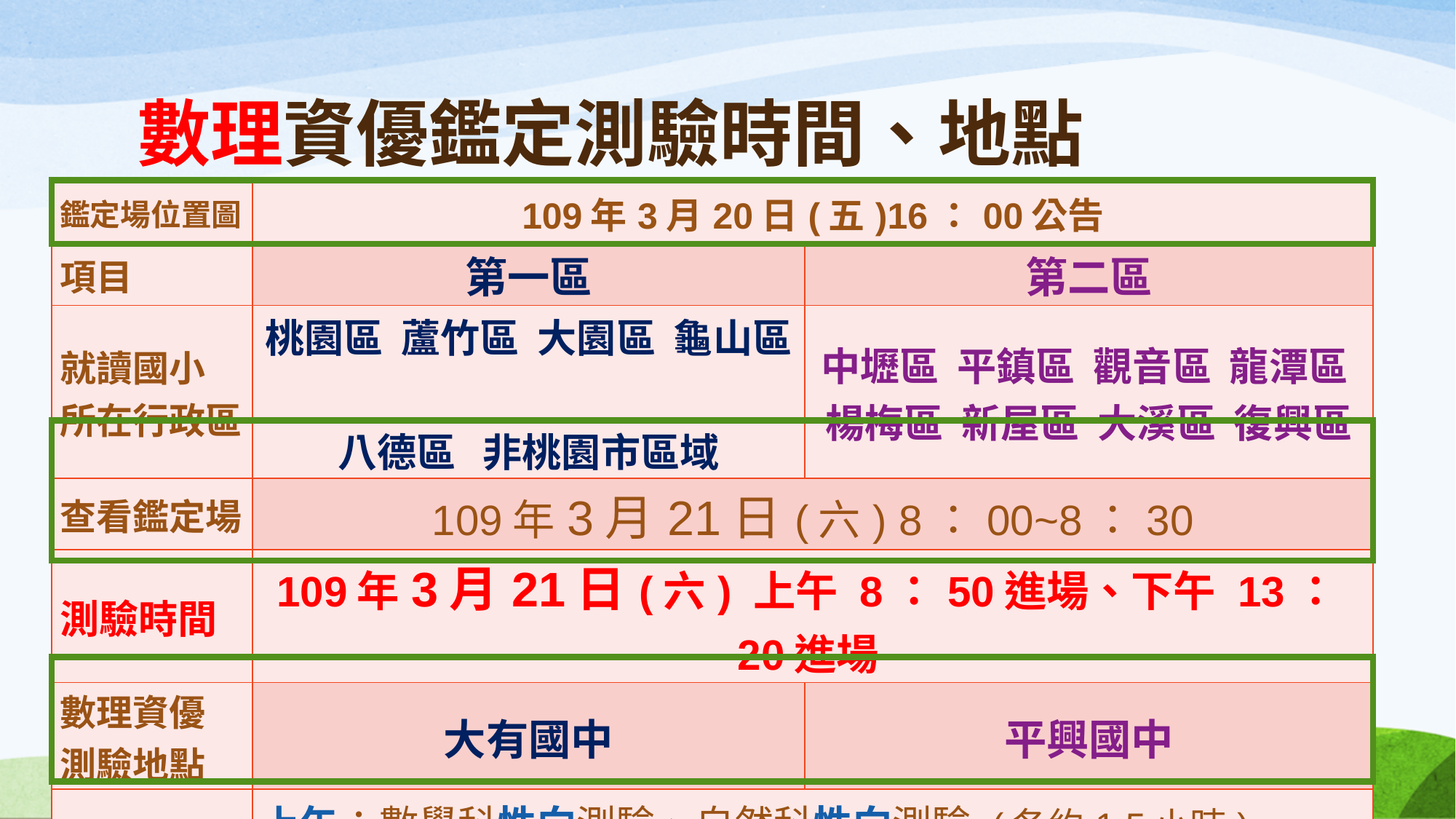

# 數理資優鑑定測驗時間、地點

| 鑑定場位置圖 | 109年3月20日(五)16：00公告 |  |
| --- | --- | --- |
| 項目 | 第一區 | 第二區 |
| 就讀國小 所在行政區 | 桃園區 蘆竹區 大園區 龜山區 八德區 非桃園市區域 | 中壢區 平鎮區 觀音區 龍潭區 楊梅區 新屋區 大溪區 復興區 |
| 查看鑑定場 | 109年3月21日(六) 8：00~8：30 |  |
| 測驗時間 | 109年3月21日(六) 上午 8：50進場、下午 13：20進場 |  |
| 數理資優 測驗地點 | 大有國中 | 平興國中 |
| 測驗項目 | 上午：數學科性向測驗、自然科性向測驗 (各約1.5小時) 下午：數學科成就測驗、自然科成就測驗 (各約1小時) |  |